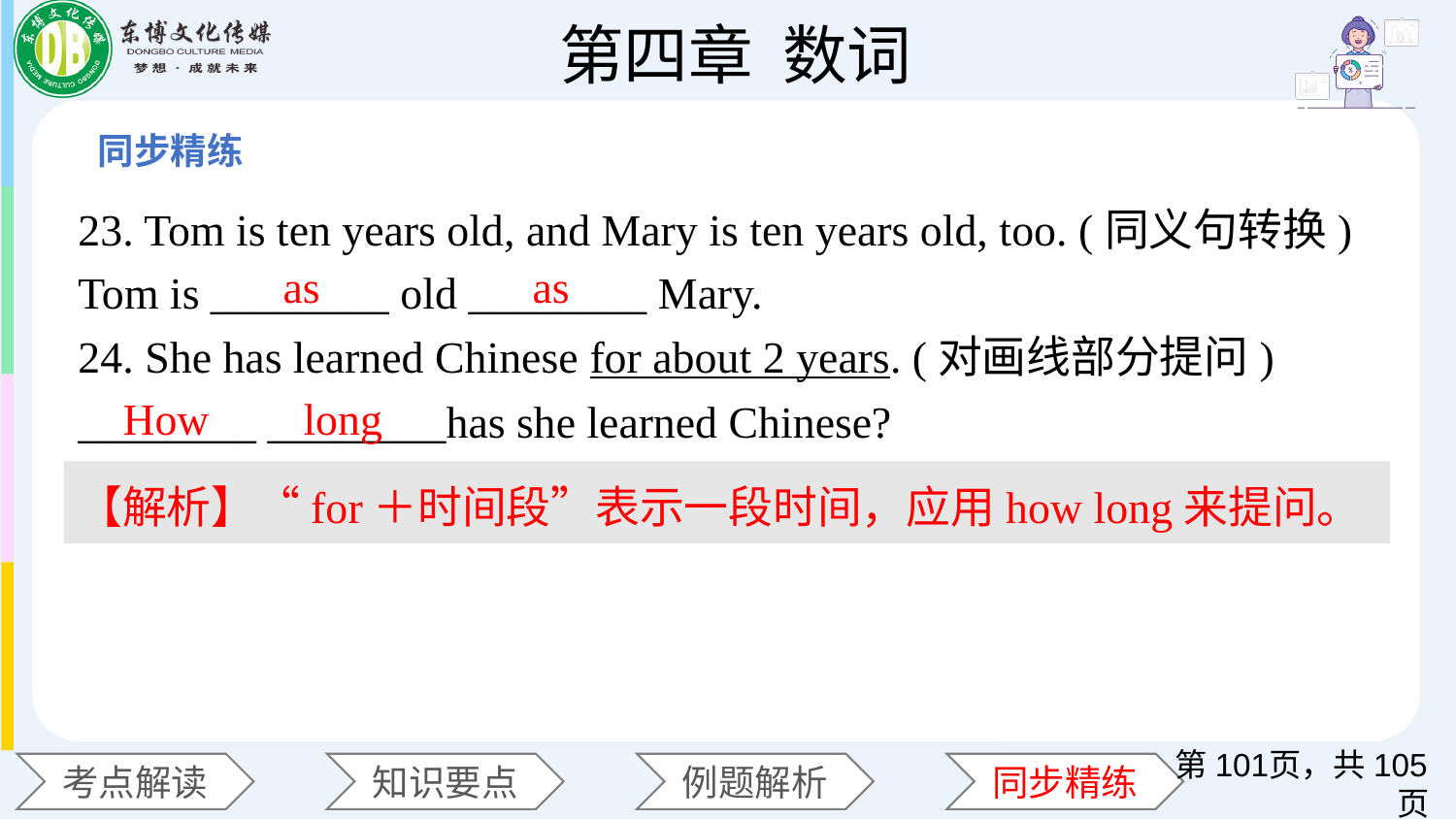

23. Tom is ten years old, and Mary is ten years old, too. (同义句转换)
Tom is ________ old ________ Mary.
24. She has learned Chinese for about 2 years. (对画线部分提问)
________ ________has she learned Chinese?
as
as
How
long
【解析】“for＋时间段”表示一段时间，应用how long来提问。
第101页，共105页